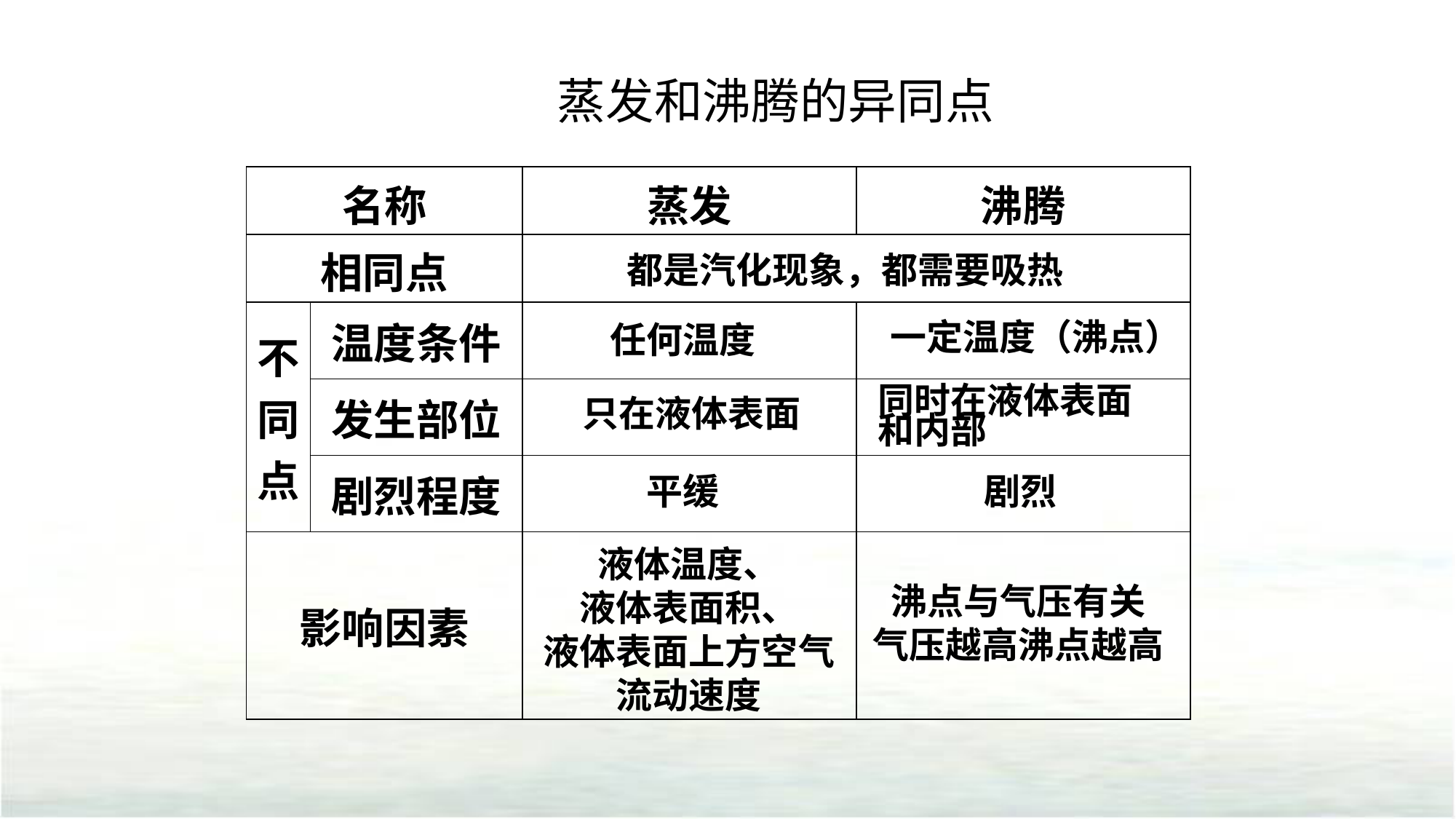

蒸发和沸腾的异同点
| 名称 |  | 蒸发 | 沸腾 |
| --- | --- | --- | --- |
| 相同点 |  |  |  |
| 不同点 | 温度条件 |  |  |
|  | 发生部位 |  |  |
|  | 剧烈程度 |  |  |
| 影响因素 |  |  |  |
都是汽化现象，都需要吸热
一定温度（沸点）
任何温度
只在液体表面
同时在液体表面和内部
平缓
剧烈
液体温度、
液体表面积、
液体表面上方空气流动速度
沸点与气压有关
气压越高沸点越高